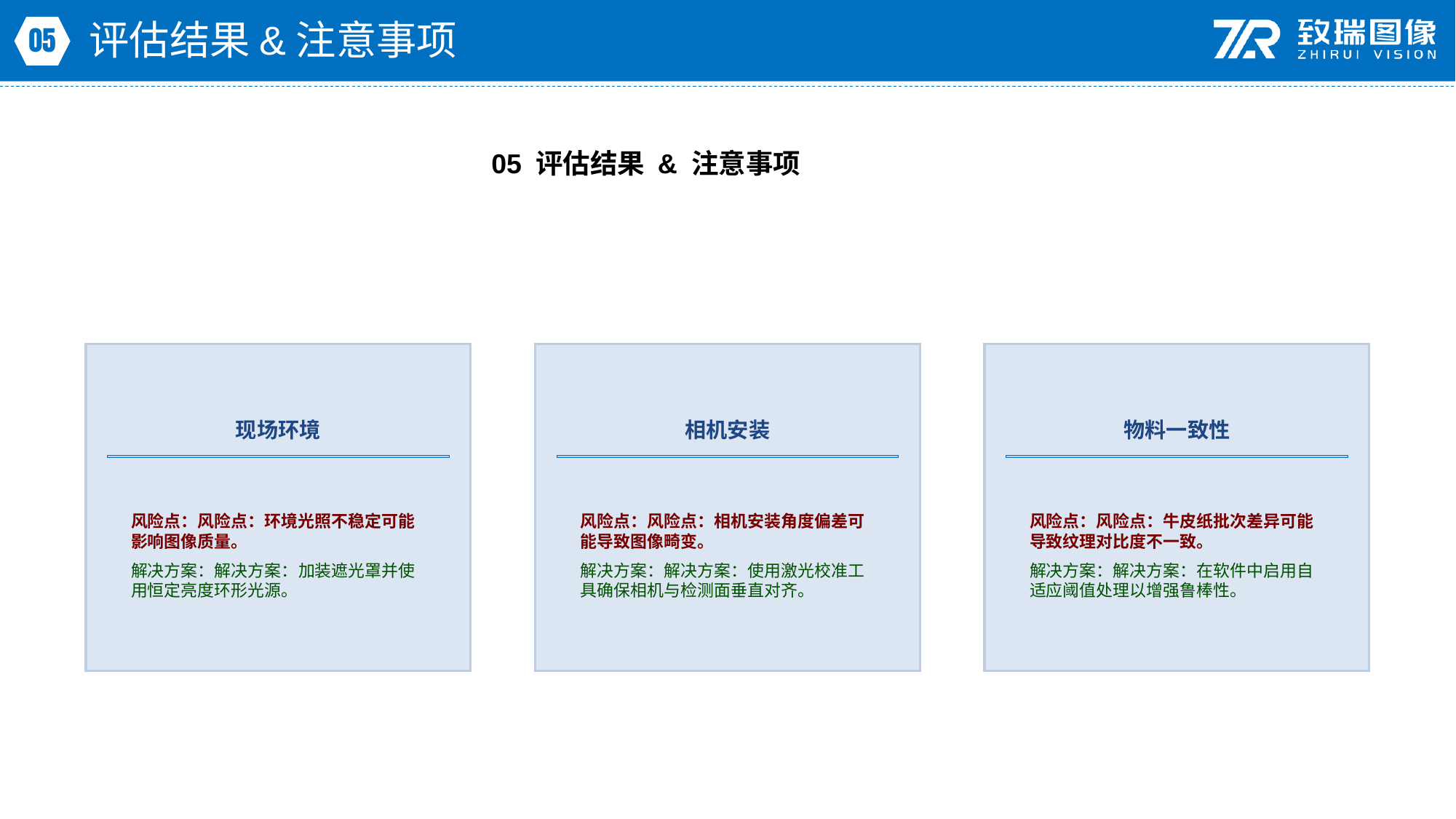

评估结果&注意事项
05

05 评估结果 & 注意事项

现场环境

相机安装

物料一致性

风险点：风险点：环境光照不稳定可能影响图像质量。
解决方案：解决方案：加装遮光罩并使用恒定亮度环形光源。

风险点：风险点：相机安装角度偏差可能导致图像畸变。
解决方案：解决方案：使用激光校准工具确保相机与检测面垂直对齐。

风险点：风险点：牛皮纸批次差异可能导致纹理对比度不一致。
解决方案：解决方案：在软件中启用自适应阈值处理以增强鲁棒性。